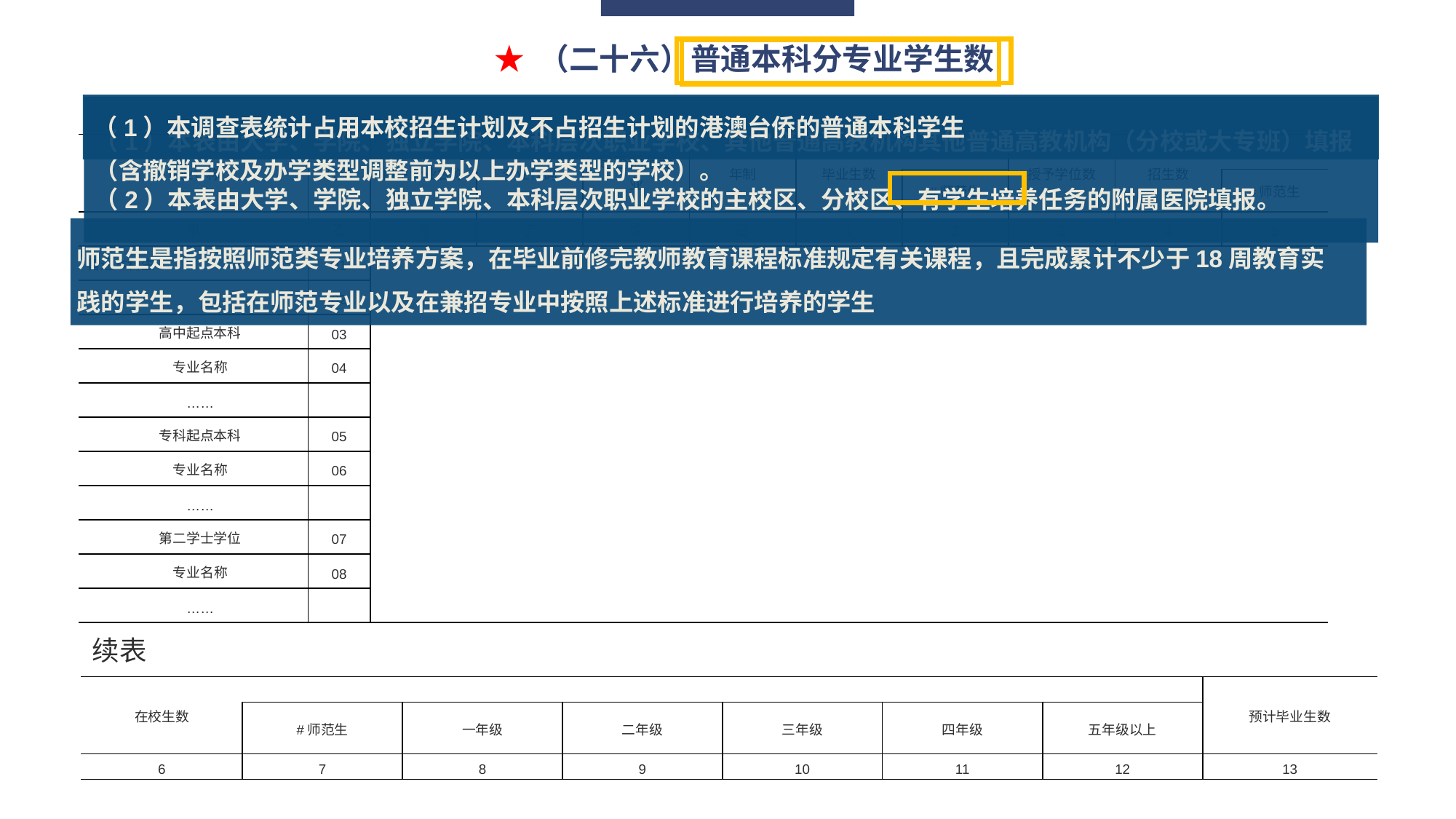

★ （二十六）普通本科分专业学生数

（1）本调查表统计占用本校招生计划及不占招生计划的港澳台侨的普通本科学生

（1）本表由大学、学院、独立学院、本科层次职业学校、其他普通高教机构其他普通高教机构（分校或大专班）填报（含撤销学校及办学类型调整前为以上办学类型的学校）。
（2）本表由大学、学院、独立学院、本科层次职业学校的主校区、分校区、有学生培养任务的附属医院填报。
| 专业名称 | 代码 | 自主专业名称 | 专业代码 | 是否师范专业 | 年制 | 毕业生数 |  | 授予学位数 | 招生数 |  |
| --- | --- | --- | --- | --- | --- | --- | --- | --- | --- | --- |
|  |  |  |  |  |  |  | #师范生 |  |  | #师范生 |
| 甲 | 乙 | 丙 | 丁 | 戊 | 己 | 1 | 2 | 3 | 4 | 5 |
| 普通本科生 | 01 | — | — |  | — |  |  |  |  |  |
| #女 | 02 | — | — |  | — |  |  |  |  |  |
| 高中起点本科 | 03 |  |  |  |  |  |  |  |  |  |
| 专业名称 | 04 |  |  |  |  |  |  |  |  |  |
| …… |  |  |  |  |  |  |  |  |  |  |
| 专科起点本科 | 05 |  |  |  |  |  |  |  |  |  |
| 专业名称 | 06 |  |  |  |  |  |  |  |  |  |
| …… |  |  |  |  |  |  |  |  |  |  |
| 第二学士学位 | 07 |  |  |  |  |  |  |  |  |  |
| 专业名称 | 08 |  |  |  |  |  |  |  |  |  |
| …… |  |  |  |  |  |  |  |  |  |  |

师范生是指按照师范类专业培养方案，在毕业前修完教师教育课程标准规定有关课程，且完成累计不少于18周教育实践的学生，包括在师范专业以及在兼招专业中按照上述标准进行培养的学生
续表
| 在校生数 |  |  |  |  |  |  | 预计毕业生数 |
| --- | --- | --- | --- | --- | --- | --- | --- |
|  | #师范生 | 一年级 | 二年级 | 三年级 | 四年级 | 五年级以上 |  |
| 6 | 7 | 8 | 9 | 10 | 11 | 12 | 13 |